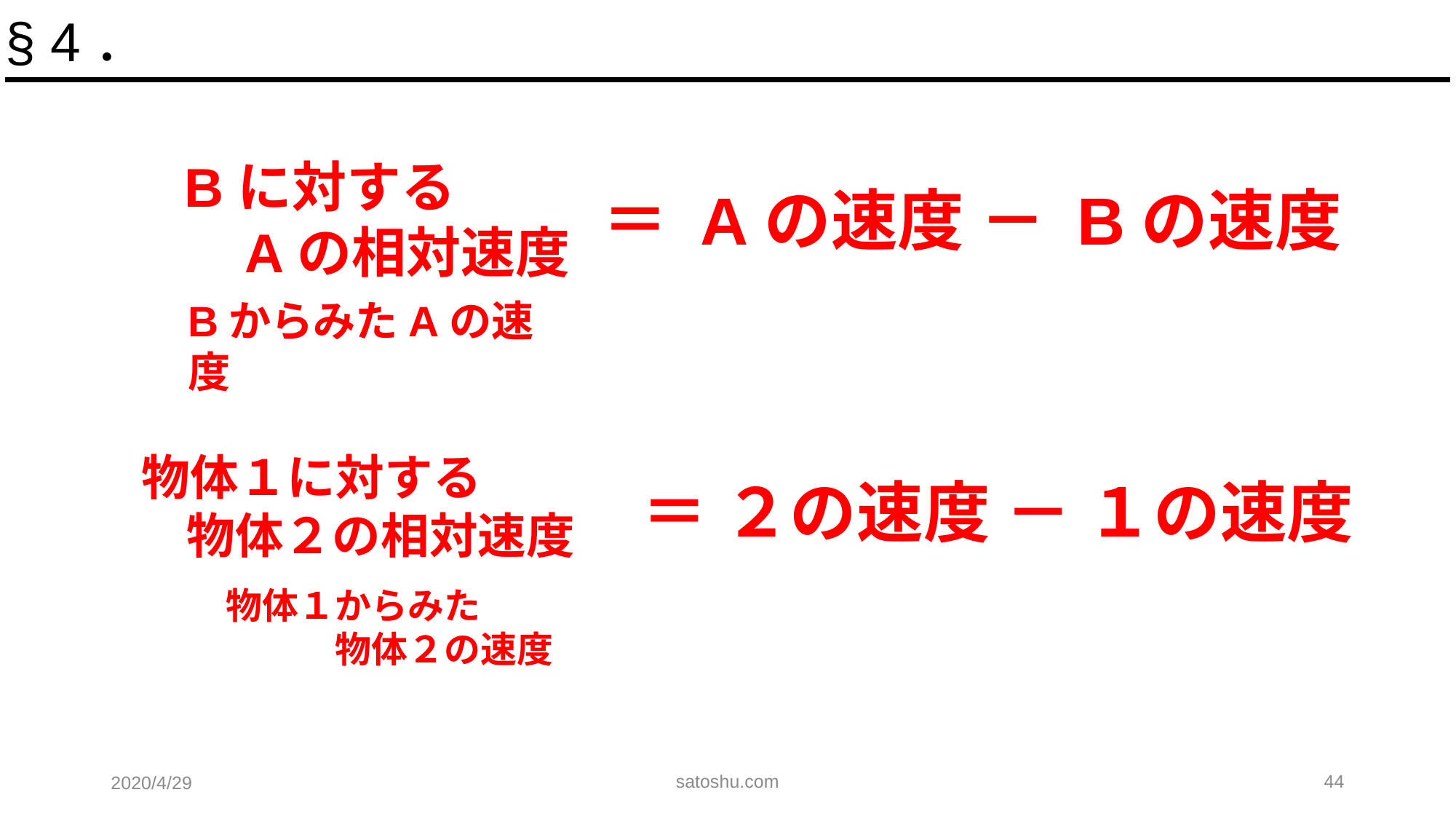

§ 4．
Bに対する
    Aの相対速度
＝ Aの速度 － Bの速度
BからみたAの速度
物体１に対する
   物体２の相対速度
＝ ２の速度 － １の速度
物体１からみた
　　　物体２の速度
satoshu.com
44
2020/4/29